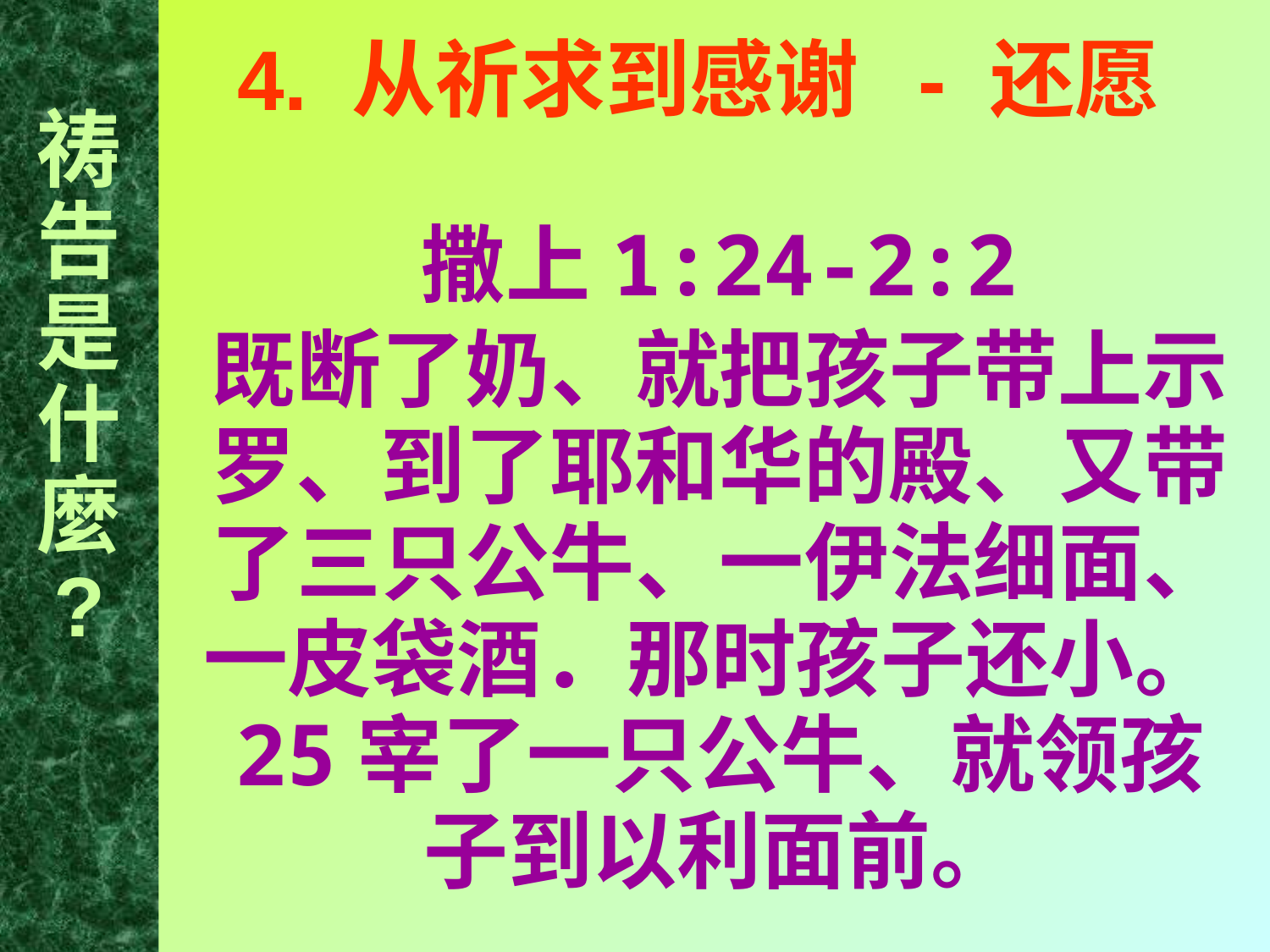

祷告是什麼
?

# 4. 从祈求到感谢  - 还愿
撒上1:24-2:2
既断了奶、就把孩子带上示罗、到了耶和华的殿、又带了三只公牛、一伊法细面、一皮袋酒．那时孩子还小。25宰了一只公牛、就领孩子到以利面前。